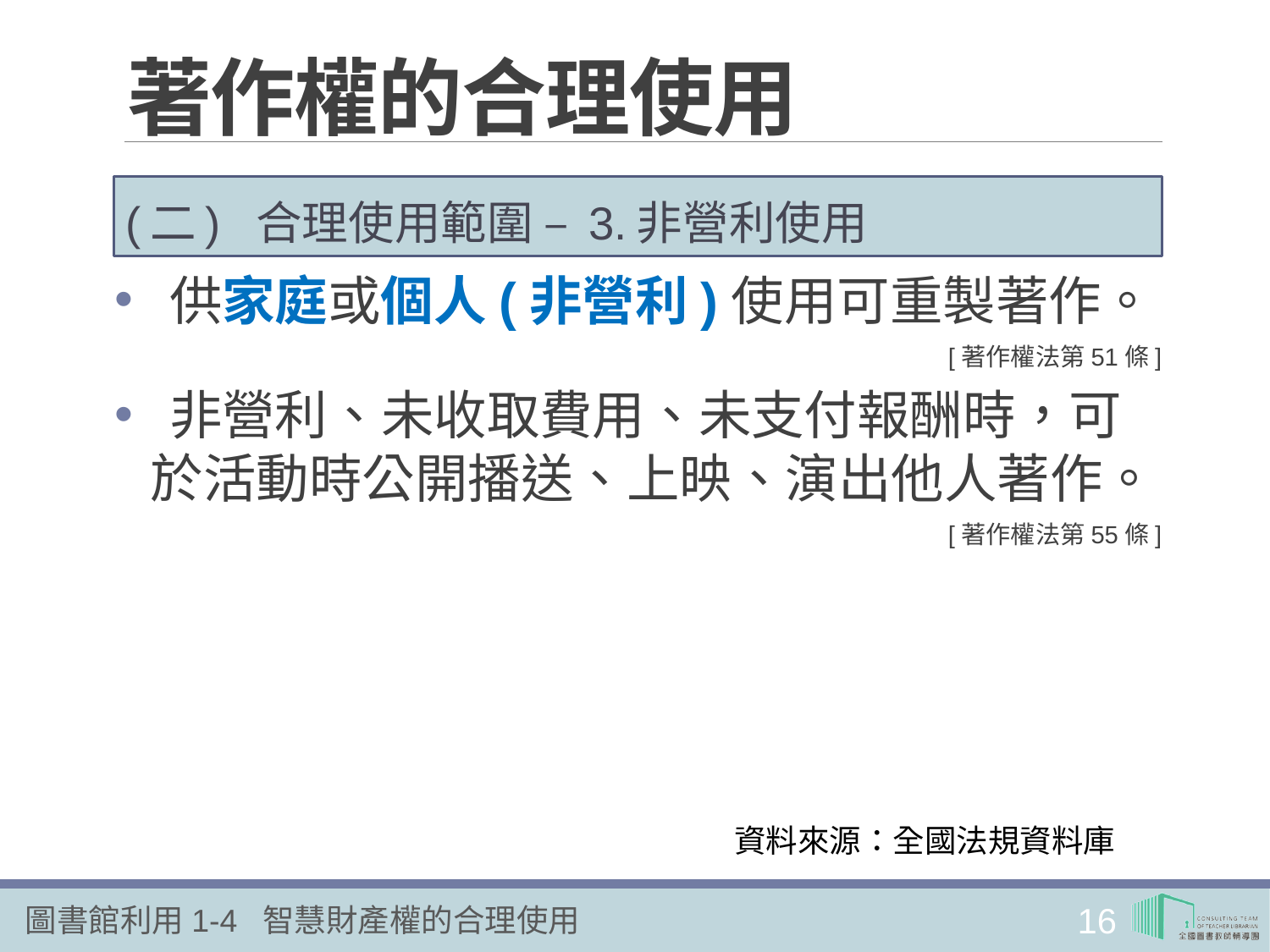

# 著作權的合理使用
(二)  合理使用範圍 – 3.非營利使用
  供家庭或個人(非營利)使用可重製著作。
[著作權法第51條]
  非營利、未收取費用、未支付報酬時，可
  於活動時公開播送、上映、演出他人著作。
[著作權法第55條]
資料來源：全國法規資料庫